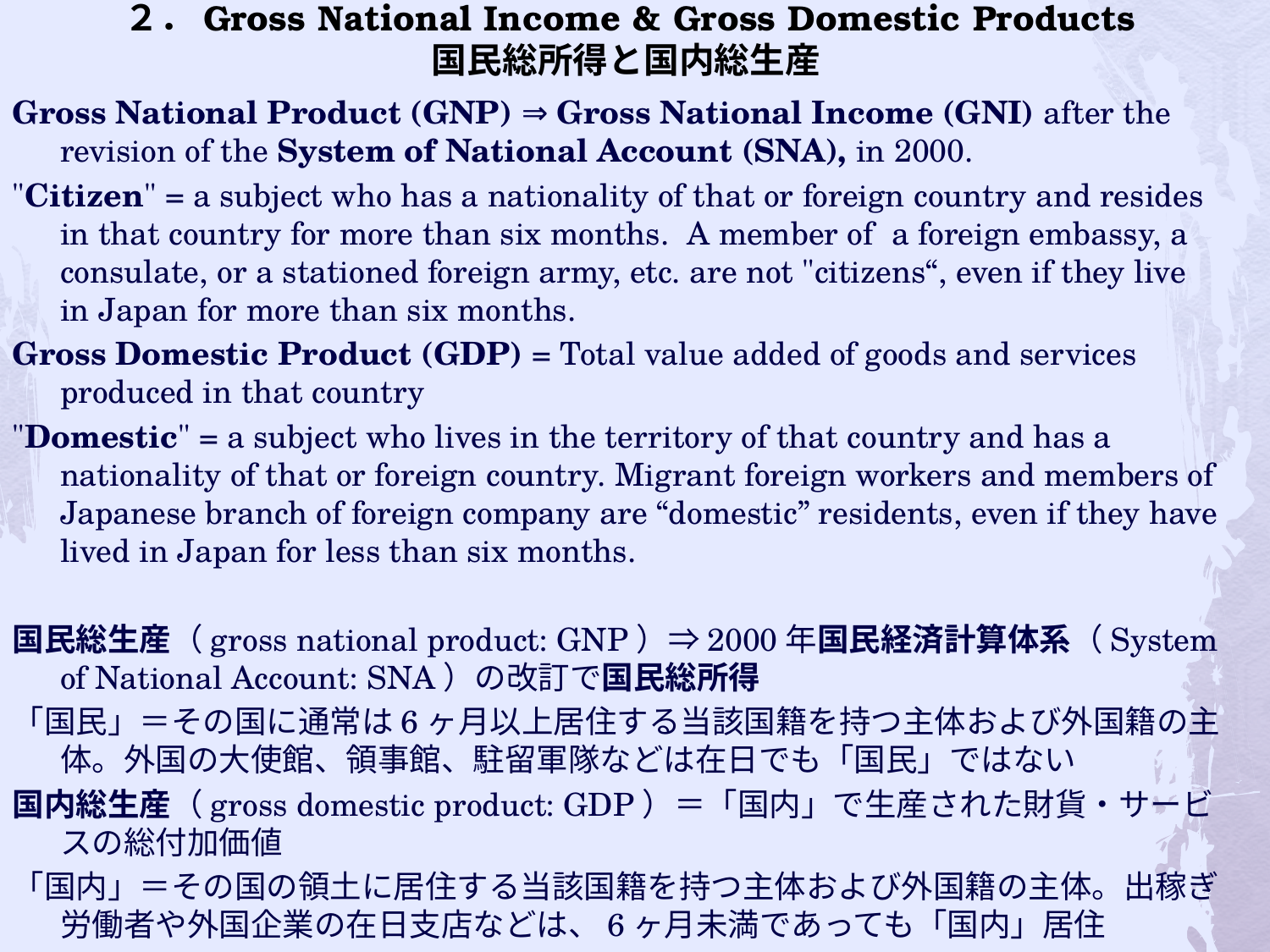

# ２．Gross National Income & Gross Domestic Products 国民総所得と国内総生産
Gross National Product (GNP) ⇒ Gross National Income (GNI) after the revision of the System of National Account (SNA), in 2000.
"Citizen" = a subject who has a nationality of that or foreign country and resides in that country for more than six months.  A member of  a foreign embassy, ​​a consulate, or a stationed foreign army, etc. are not "citizens“, even if they live  in Japan for more than six months.
Gross Domestic Product (GDP) = Total value added of goods and services produced in that country
"Domestic" = a subject who lives in the territory of that country and has a nationality of that or foreign country. Migrant foreign workers and members of Japanese branch of foreign company are “domestic” residents, even if they have lived in Japan for less than six months.

国民総生産（gross national product: GNP）⇒2000年国民経済計算体系（System of National Account: SNA）の改訂で国民総所得
「国民」＝その国に通常は6ヶ月以上居住する当該国籍を持つ主体および外国籍の主体。外国の大使館、領事館、駐留軍隊などは在日でも「国民」ではない
国内総生産（gross domestic product: GDP）＝「国内」で生産された財貨・サービスの総付加価値
「国内」＝その国の領土に居住する当該国籍を持つ主体および外国籍の主体。出稼ぎ労働者や外国企業の在日支店などは、6ヶ月未満であっても「国内」居住